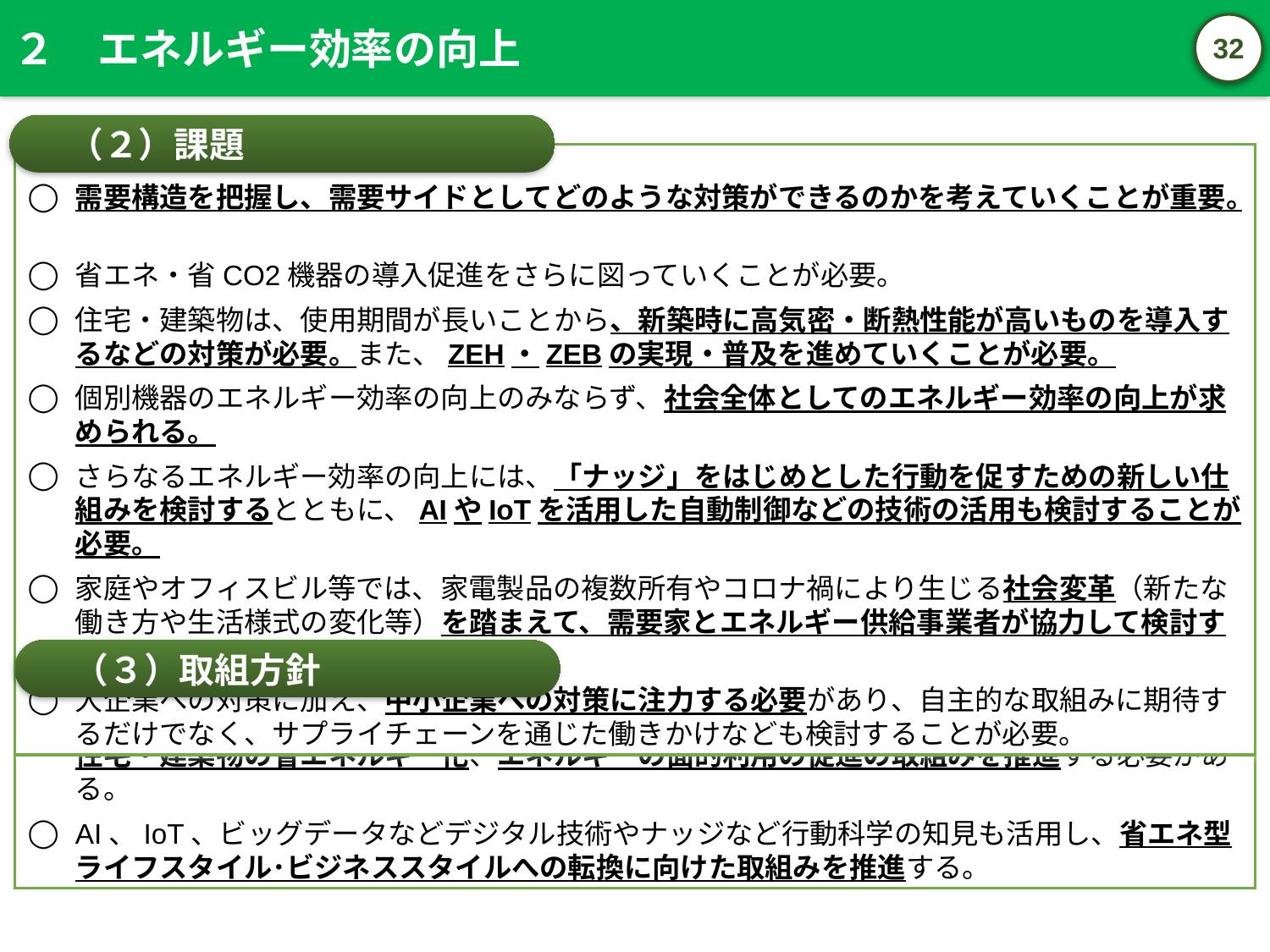

２　エネルギー効率の向上
32
（２）課題
需要構造を把握し、需要サイドとしてどのような対策ができるのかを考えていくことが重要。
省エネ・省CO2機器の導入促進をさらに図っていくことが必要。
住宅・建築物は、使⽤期間が⻑いことから、新築時に高気密・断熱性能が高いものを導入するなどの対策が必要。また、ZEH・ZEBの実現・普及を進めていくことが必要。
個別機器のエネルギー効率の向上のみならず、社会全体としてのエネルギー効率の向上が求められる。
さらなるエネルギー効率の向上には、「ナッジ」をはじめとした⾏動を促すための新しい仕組みを検討するとともに、AIやIoTを活用した自動制御などの技術の活用も検討することが必要。
家庭やオフィスビル等では、家電製品の複数所有やコロナ禍により生じる社会変革（新たな働き方や生活様式の変化等）を踏まえて、需要家とエネルギー供給事業者が協力して検討することが必要。
大企業への対策に加え、中⼩企業への対策に注⼒する必要があり、自主的な取組みに期待するだけでなく、サプライチェーンを通じた働きかけなども検討することが必要。
（３）取組方針
エネルギー使用量等の「見える化」を推進するとともに、省エネルギー機器･設備の導入促進、住宅・建築物の省エネルギー化、エネルギーの面的利用の促進の取組みを推進する必要がある。
AI、IoT、ビッグデータなどデジタル技術やナッジなど行動科学の知見も活用し、省エネ型ライフスタイル･ビジネススタイルへの転換に向けた取組みを推進する。